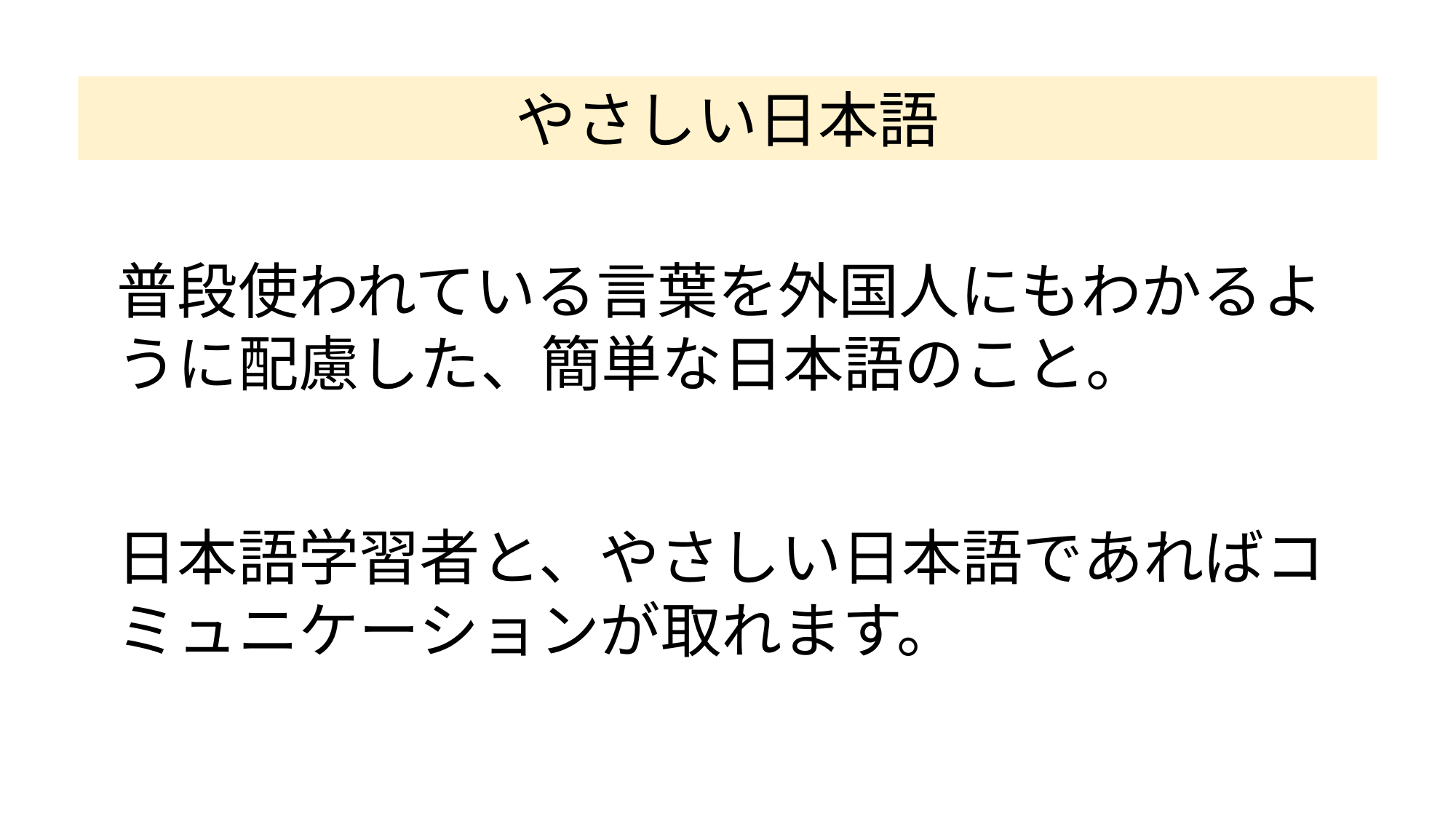

やさしい日本語
普段使われている言葉を外国人にもわかるように配慮した、簡単な日本語のこと。
日本語学習者と、やさしい日本語であればコミュニケーションが取れます。